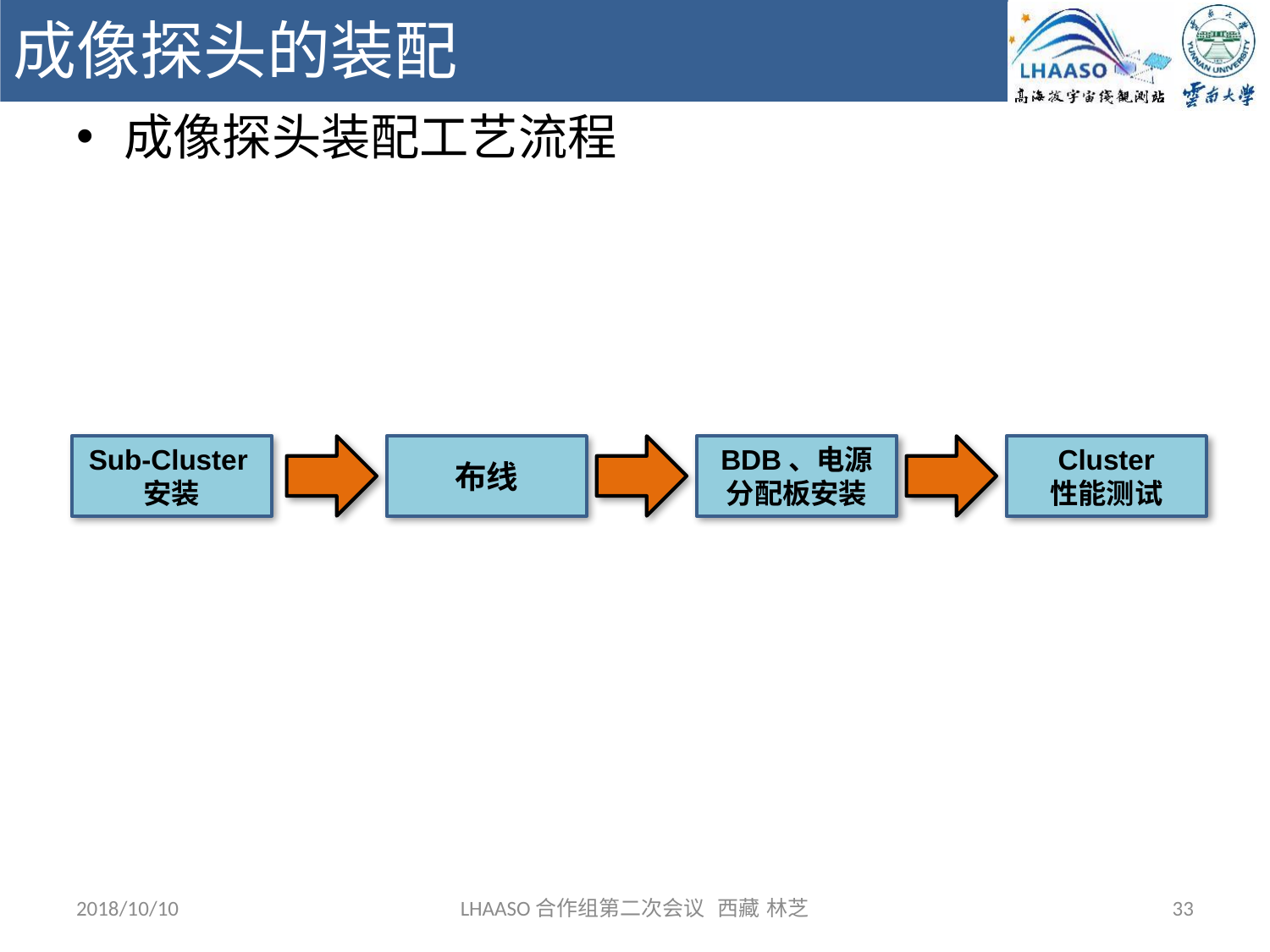

# 成像探头的装配
成像探头装配工艺流程
Sub-Cluster安装

布线

BDB、电源分配板安装

Cluster
性能测试
2018/10/10
LHAASO合作组第二次会议  西藏 林芝
33